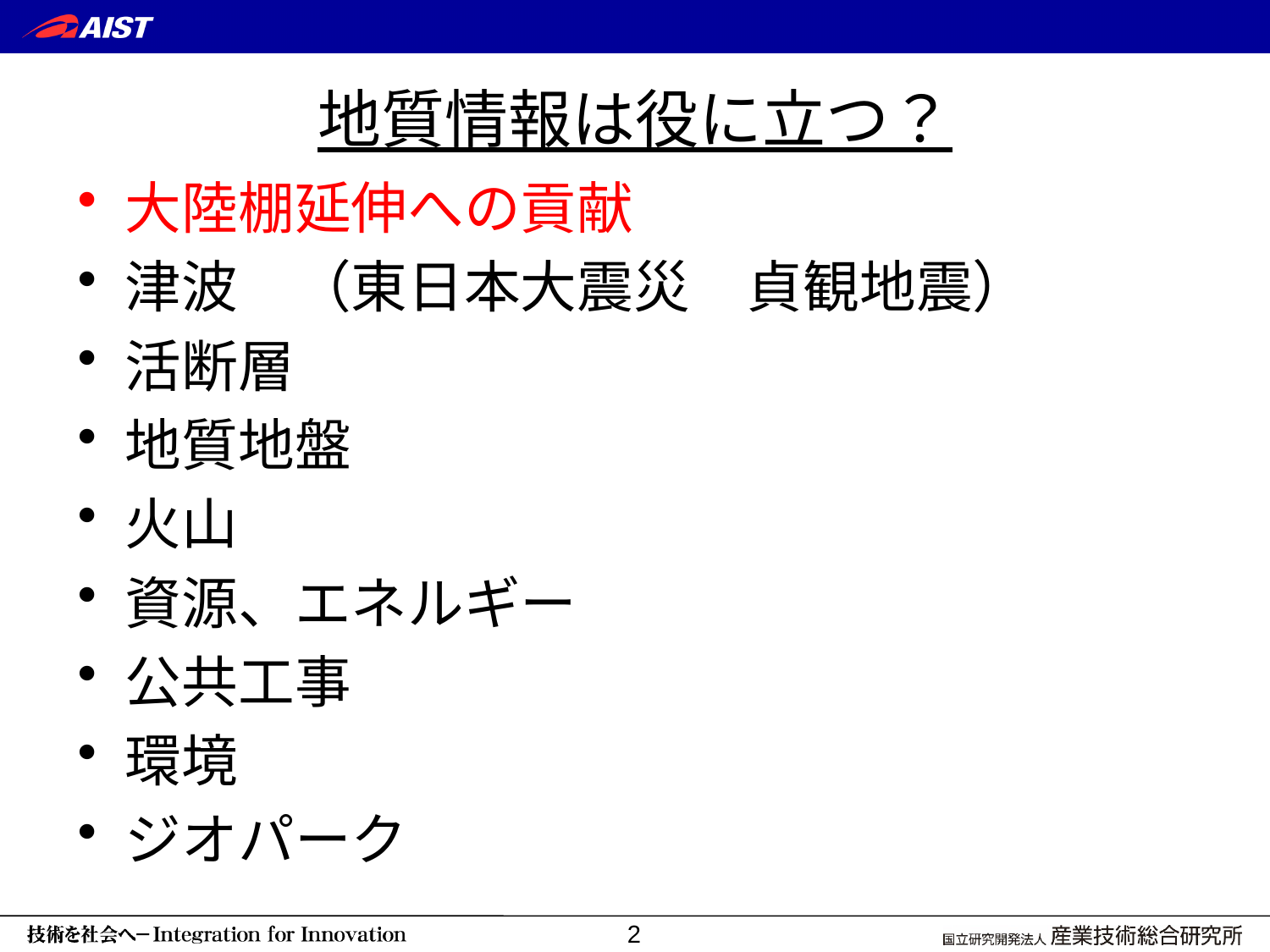

# 地質情報は役に立つ？
大陸棚延伸への貢献
津波　（東日本大震災　貞観地震）
活断層
地質地盤
火山
資源、エネルギー
公共工事
環境
ジオパーク
2